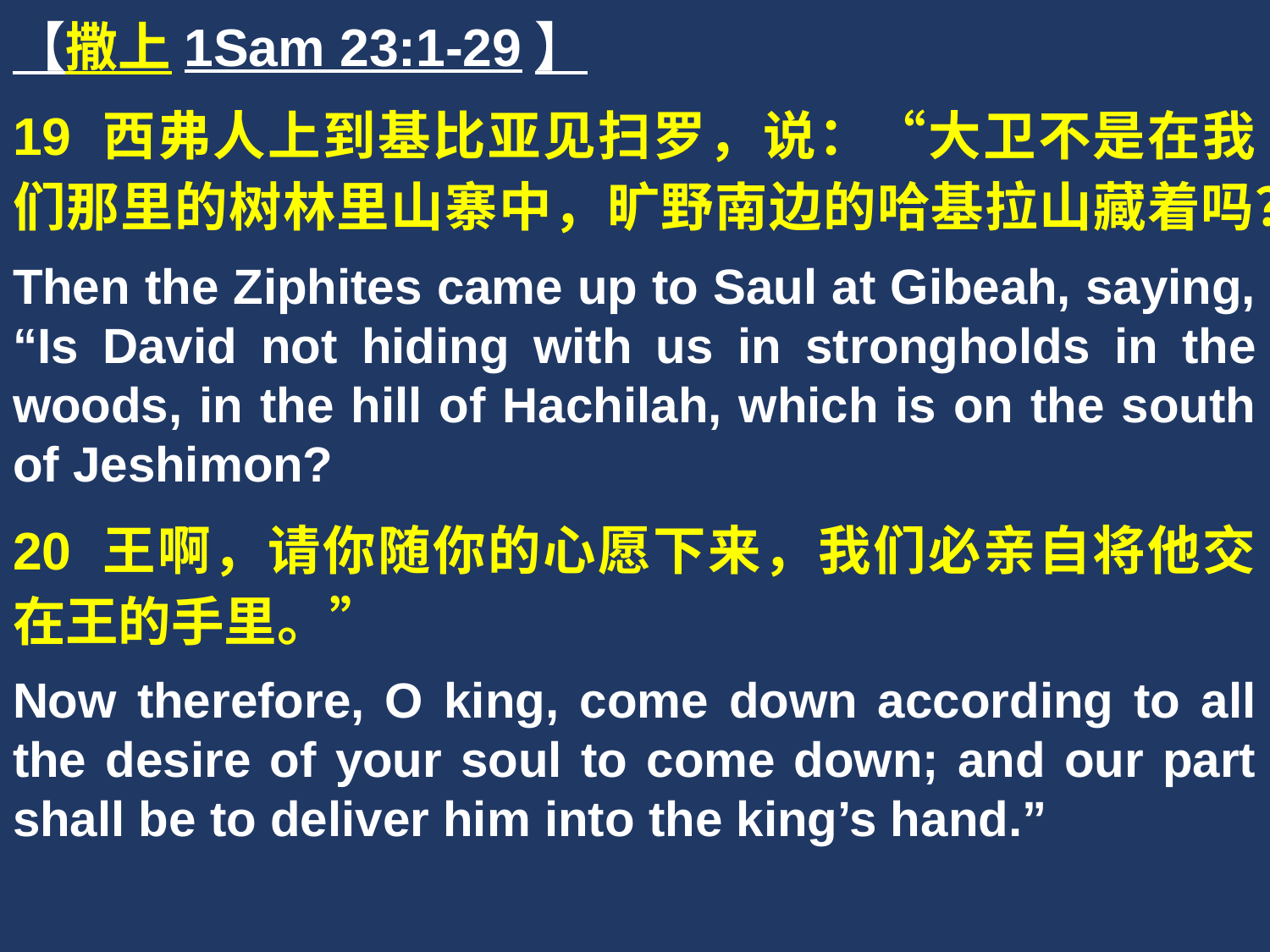

【撒上1Sam 23:1-29】
19 西弗人上到基比亚见扫罗，说：“大卫不是在我们那里的树林里山寨中，旷野南边的哈基拉山藏着吗？
Then the Ziphites came up to Saul at Gibeah, saying, “Is David not hiding with us in strongholds in the woods, in the hill of Hachilah, which is on the south of Jeshimon?
20 王啊，请你随你的心愿下来，我们必亲自将他交在王的手里。”
Now therefore, O king, come down according to all the desire of your soul to come down; and our part shall be to deliver him into the king’s hand.”